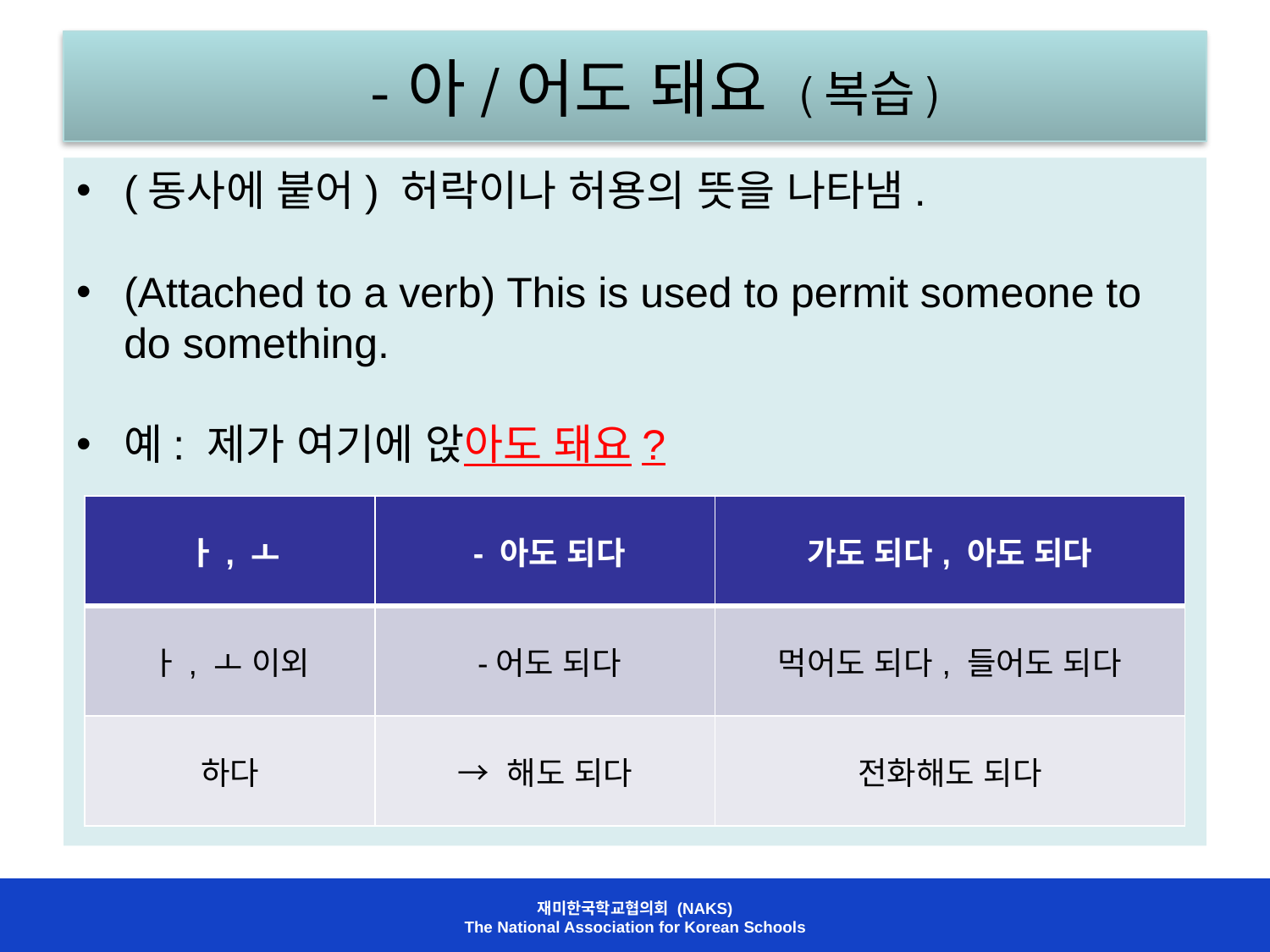

# -아/어도 돼요 (복습)
(동사에 붙어) 허락이나 허용의 뜻을 나타냄.

(Attached to a verb) This is used to permit someone to do something.

예: 제가 여기에 앉아도 돼요?

| ㅏ, ㅗ | - 아도 되다 | 가도 되다, 아도 되다 |
| --- | --- | --- |
| ㅏ, ㅗ 이외 | -어도 되다 | 먹어도 되다, 들어도 되다 |
| 하다 | → 해도 되다 | 전화해도 되다 |
재미한국학교협의회 (NAKS)
The National Association for Korean Schools